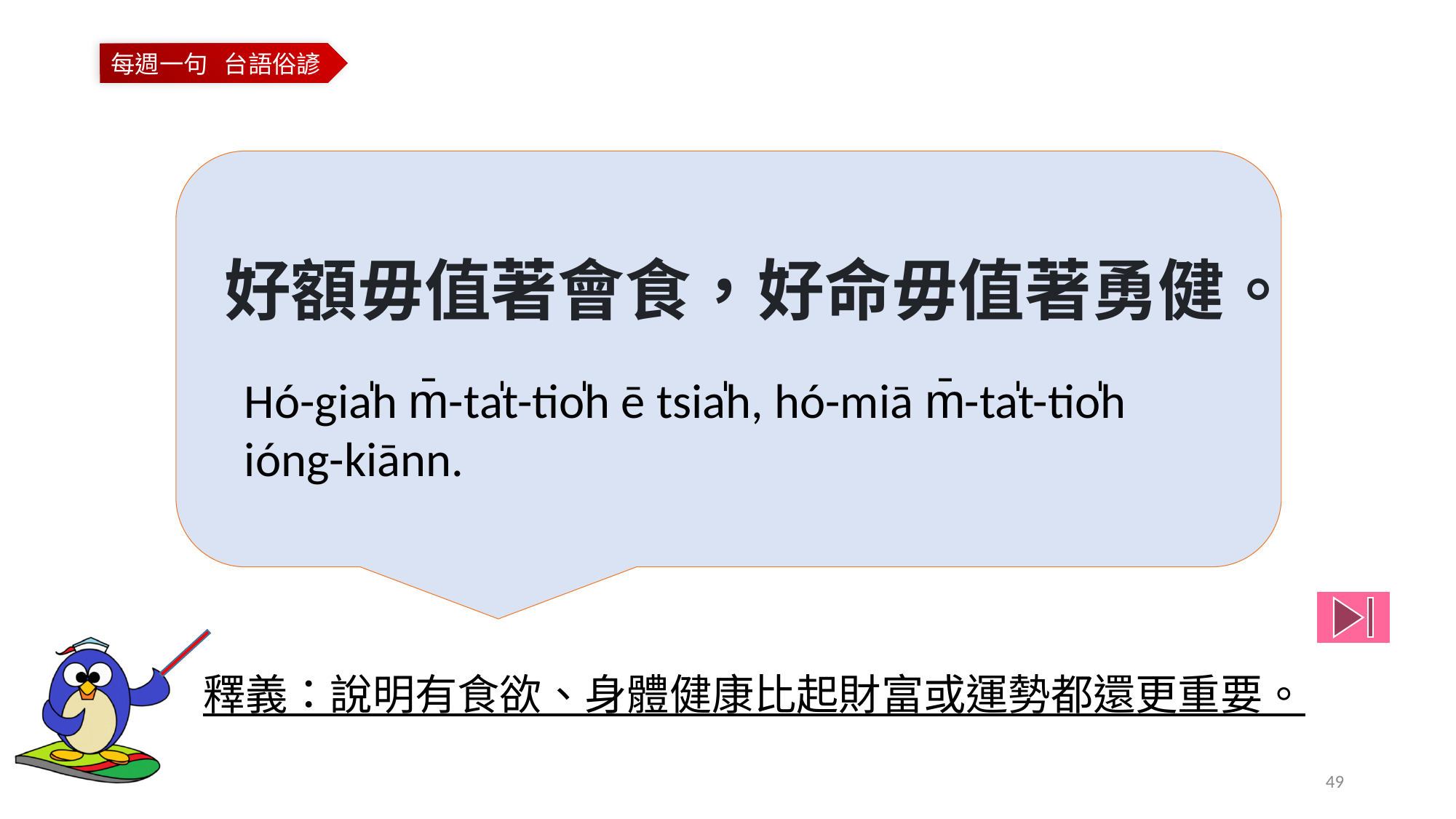

好額毋值著會食，好命毋值著勇健。
Hó-gia̍h m̄-ta̍t-tio̍h ē tsia̍h, hó-miā m̄-ta̍t-tio̍h
ióng-kiānn.

釋義：說明有食欲、身體健康比起財富或運勢都還更重要。
49